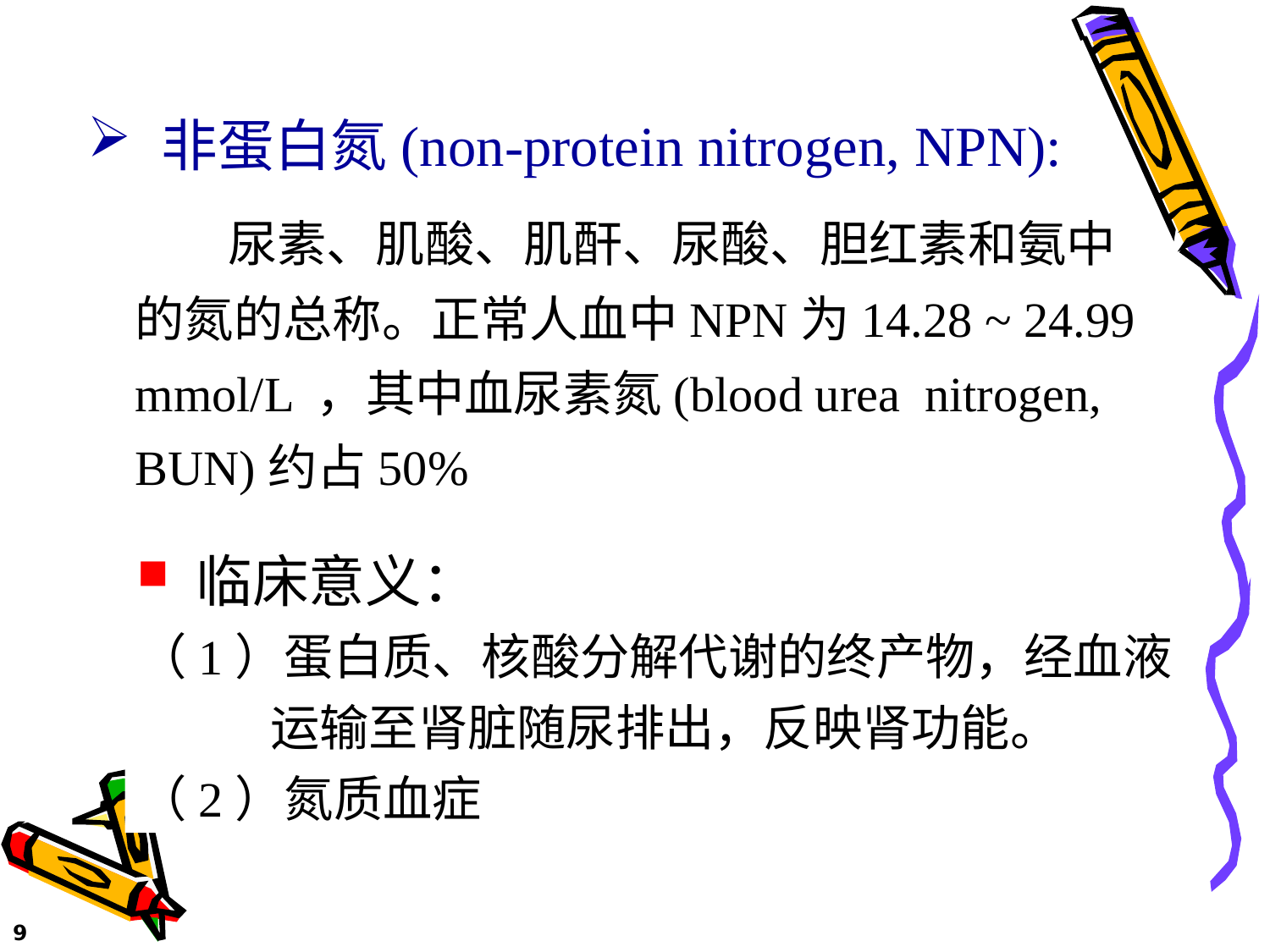

非蛋白氮(non-protein nitrogen, NPN):
          尿素、肌酸、肌酐、尿酸、胆红素和氨中的氮的总称。正常人血中NPN为14.28 ~ 24.99 mmol/L ，其中血尿素氮(blood urea  nitrogen, BUN)约占50%
 临床意义：
（1）蛋白质、核酸分解代谢的终产物，经血液
           运输至肾脏随尿排出，反映肾功能。
（2）氮质血症
9